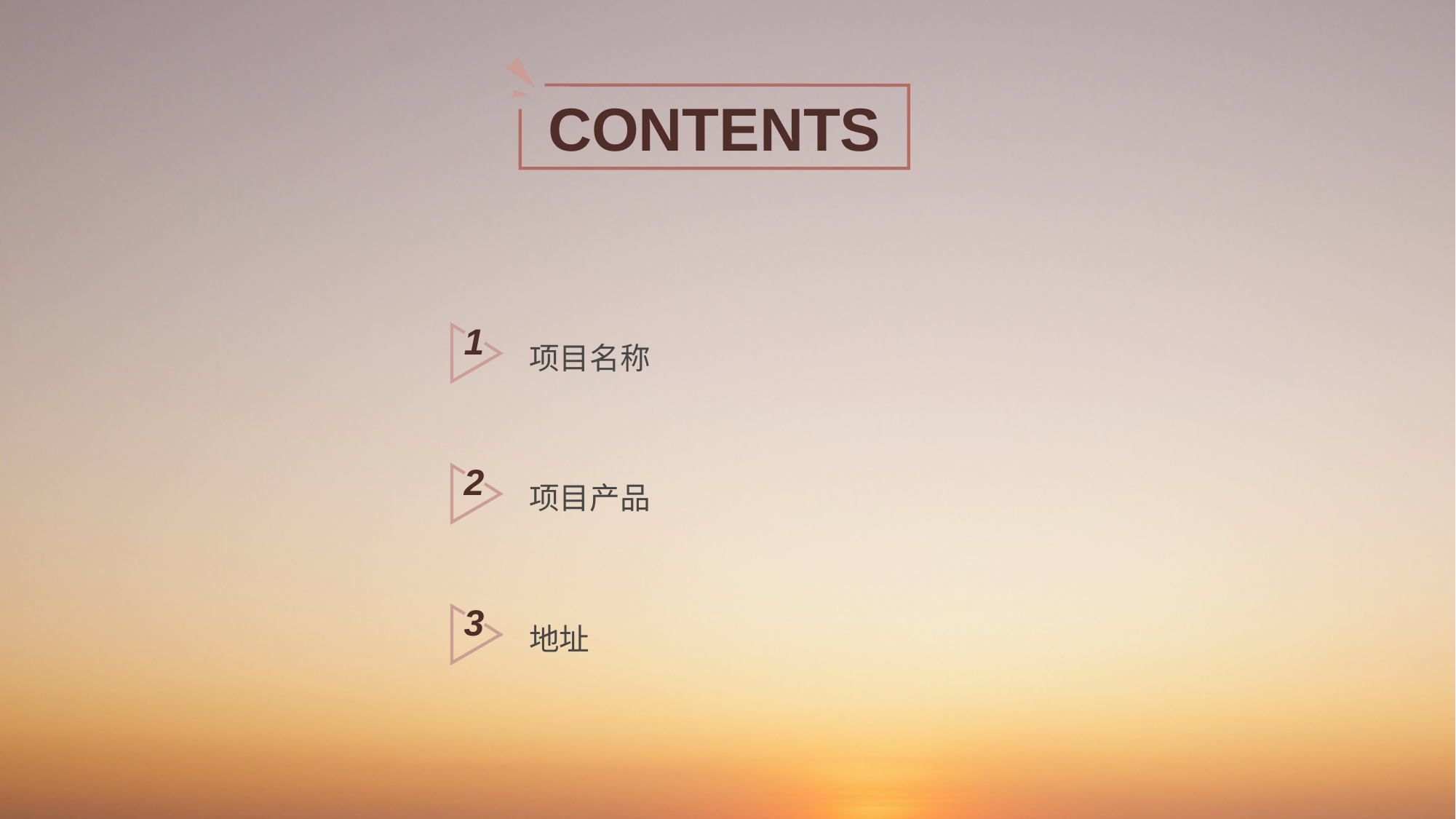

CONTENTS

项目名称
1
项目产品
2
地址
3